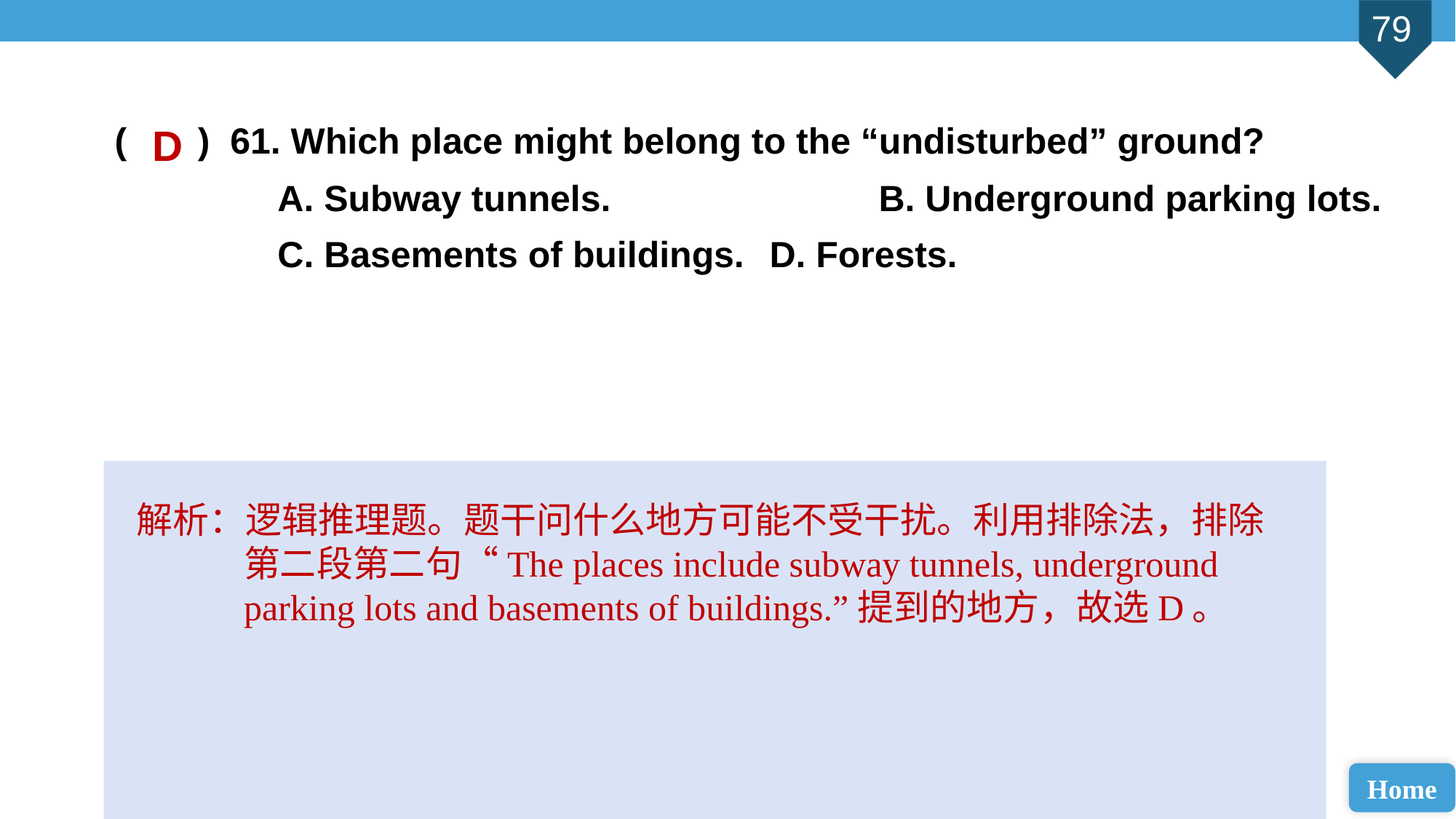

(       )  61. Which place might belong to the “undisturbed” ground?
                A. Subway tunnels. 			B. Underground parking lots.
                C. Basements of buildings. 	D. Forests.
D

解析：逻辑推理题。题干问什么地方可能不受干扰。利用排除法，排除第二段第二句“The places include subway tunnels, underground parking lots and basements of buildings.”提到的地方，故选D。